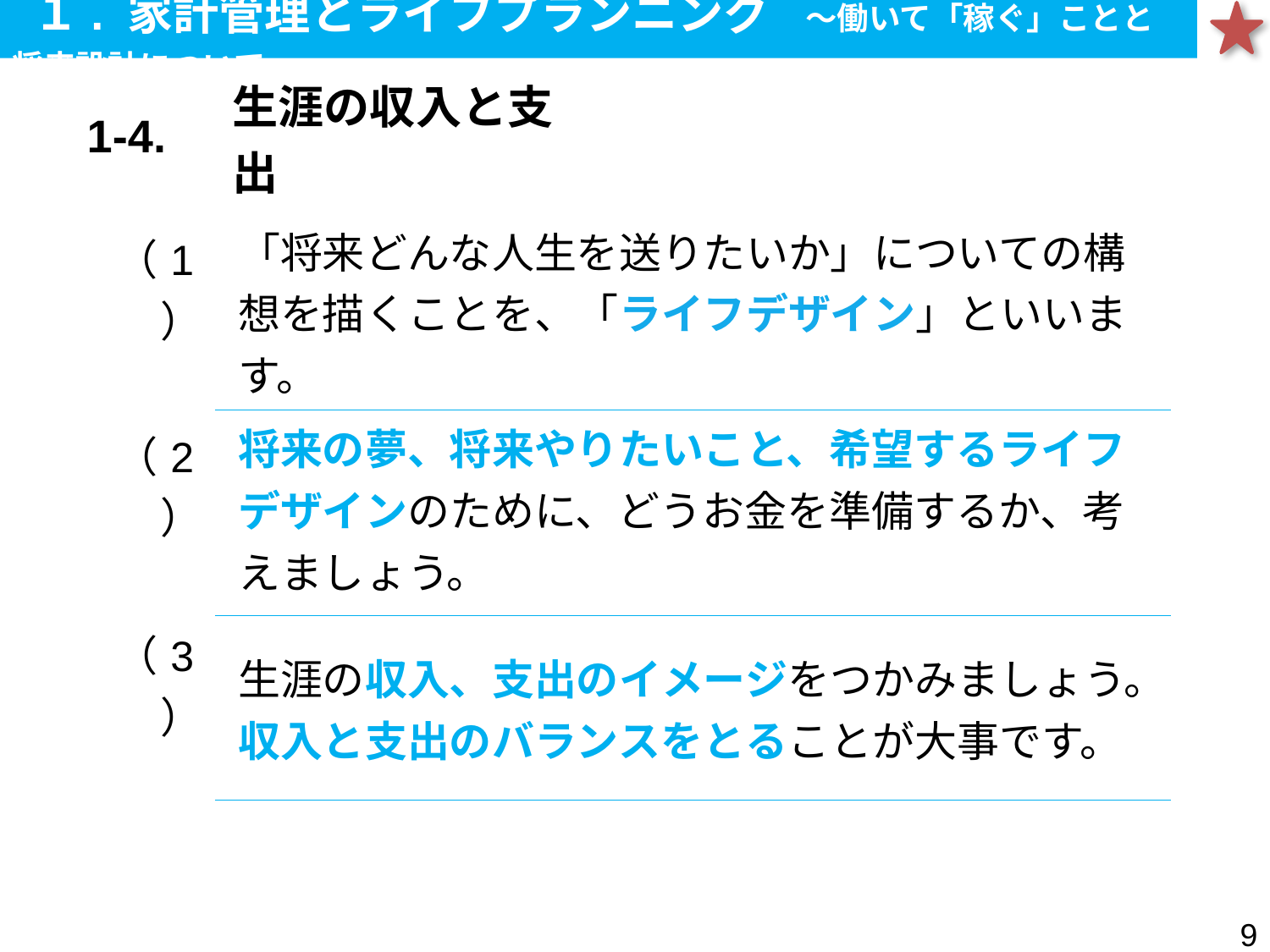

１. 家計管理とライフプランニング　～働いて「稼ぐ」ことと将来設計について

| 1-4. | 生涯の収入と支出 |
| --- | --- |
| （1） | 「将来どんな人生を送りたいか」についての構想を描くことを、「ライフデザイン」といいます。 |
| --- | --- |
| （2） | 将来の夢、将来やりたいこと、希望するライフデザインのために、どうお金を準備するか、考えましょう。 |
| （3） | 生涯の収入、支出のイメージをつかみましょう。 収入と支出のバランスをとることが大事です。 |
|  |  |
9